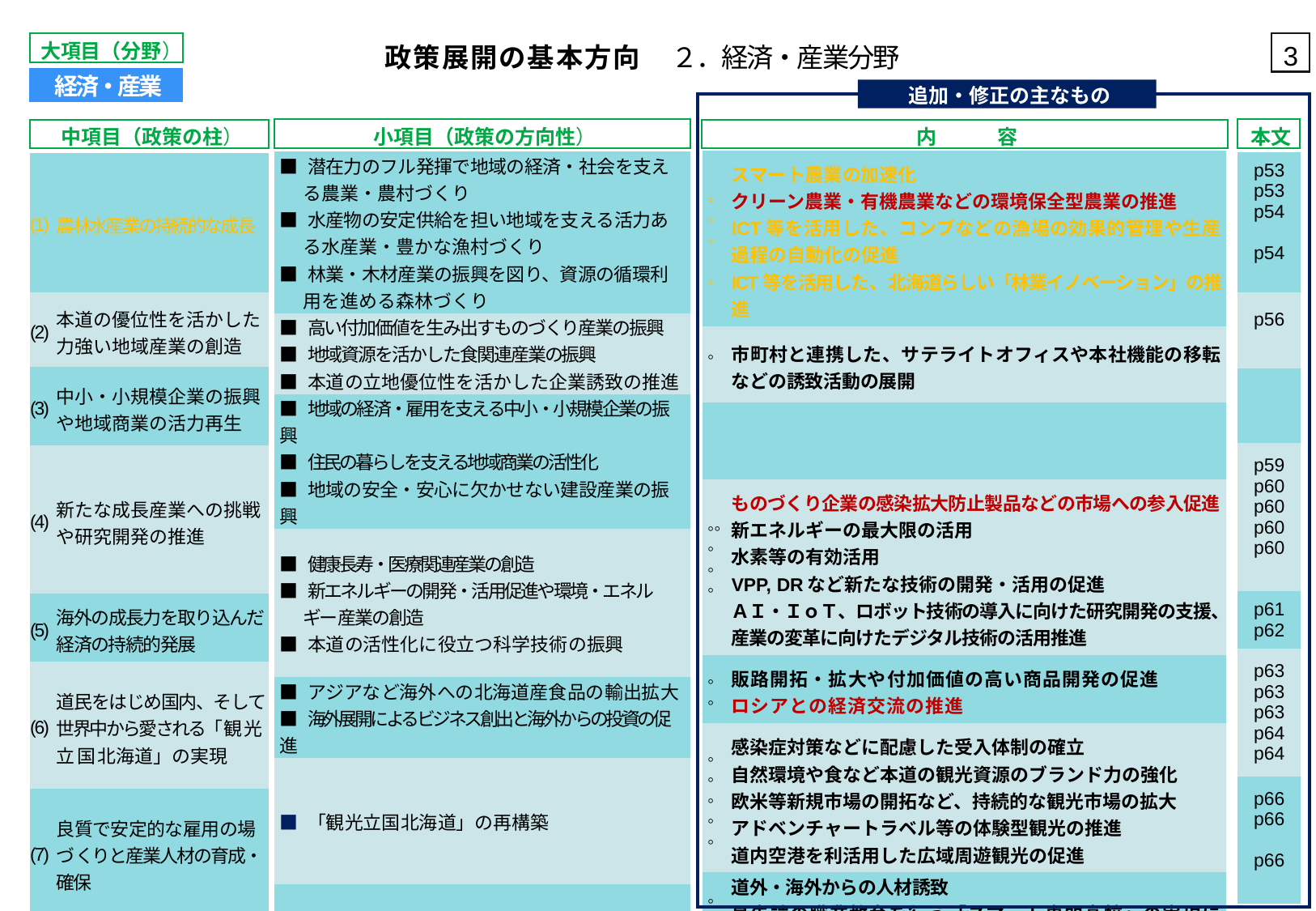

大項目（分野）
政策展開の基本方向　２．経済・産業分野
3
経済・産業
追加・修正の主なもの

小項目（政策の方向性）
本文
中項目（政策の柱）
内　　　容
| ◦ ◦ ◦ ◦ | スマート農業の加速化 クリーン農業・有機農業などの環境保全型農業の推進 ICT等を活用した、コンブなどの漁場の効果的管理や生産過程の自動化の促進 ICT等を活用した、北海道らしい「林業イノベーション」の推進 |
| --- | --- |
| ◦ | 市町村と連携した、サテライトオフィスや本社機能の移転などの誘致活動の展開 |
|  |  |
| ◦◦ ◦ ◦ ◦ | ものづくり企業の感染拡大防止製品などの市場への参入促進 新エネルギーの最大限の活用 水素等の有効活用 VPP, DRなど新たな技術の開発・活用の促進 ＡＩ・ＩｏＴ、ロボット技術の導入に向けた研究開発の支援、産業の変革に向けたデジタル技術の活用推進 |
| ◦ ◦ | 販路開拓・拡大や付加価値の高い商品開発の促進 ロシアとの経済交流の推進 |
| ◦ ◦ ◦ ◦ ◦ | 感染症対策などに配慮した受入体制の確立 自然環境や食など本道の観光資源のブランド力の強化 欧米等新規市場の開拓など、持続的な観光市場の拡大 アドベンチャートラベル等の体験型観光の推進 道内空港を利活用した広域周遊観光の促進 |
| ◦ ◦ ◦ | 道外・海外からの人材誘致 最先端の職業教育を行う「スマート専門高校」の実現に向けた、産業教育設備の整備 テレワークの推進など、企業における多様で柔軟な働き方がしやすい環境整備 |
| ■ 潜在力のフル発揮で地域の経済・社会を支える農業・農村づくり ■ 水産物の安定供給を担い地域を支える活力ある水産業・豊かな漁村づくり ■ 林業・木材産業の振興を図り、資源の循環利用を進める森林づくり |
| --- |
| ■ 高い付加価値を生み出すものづくり産業の振興 ■ 地域資源を活かした食関連産業の振興 ■ 本道の立地優位性を活かした企業誘致の推進 |
| ■ 地域の経済・雇用を支える中小・小規模企業の振興 ■ 住民の暮らしを支える地域商業の活性化 ■ 地域の安全・安心に欠かせない建設産業の振興 |
| ■ 健康長寿・医療関連産業の創造 ■ 新エネルギーの開発・活用促進や環境・エネルギー産業の創造 ■ 本道の活性化に役立つ科学技術の振興 |
| ■ アジアなど海外への北海道産食品の輸出拡大 ■ 海外展開によるビジネス創出と海外からの投資の促進 |
| ■ 「観光立国北海道」の再構築 |
| ■ 雇用の受け皿づくりと産業人材の育成・確保 ■ 多様な働き手の就業支援と就業環境の整備 |
| p53 p53 p54 p54 |
| --- |
| p56 |
|  |
| p59 p60 p60 p60 p60 |
| p61 p62 |
| p63 p63 p63 p64 p64 |
| p66 p66 p66 |
| (1) | 農林水産業の持続的な成長 |
| --- | --- |
| (2) | 本道の優位性を活かした力強い地域産業の創造 |
| (3) | 中小・小規模企業の振興や地域商業の活力再生 |
| (4) | 新たな成長産業への挑戦や研究開発の推進 |
| (5) | 海外の成長力を取り込んだ経済の持続的発展 |
| (6) | 道民をはじめ国内、そして世界中から愛される「観光立国北海道」の実現 |
| (7) | 良質で安定的な雇用の場づくりと産業人材の育成・確保 |